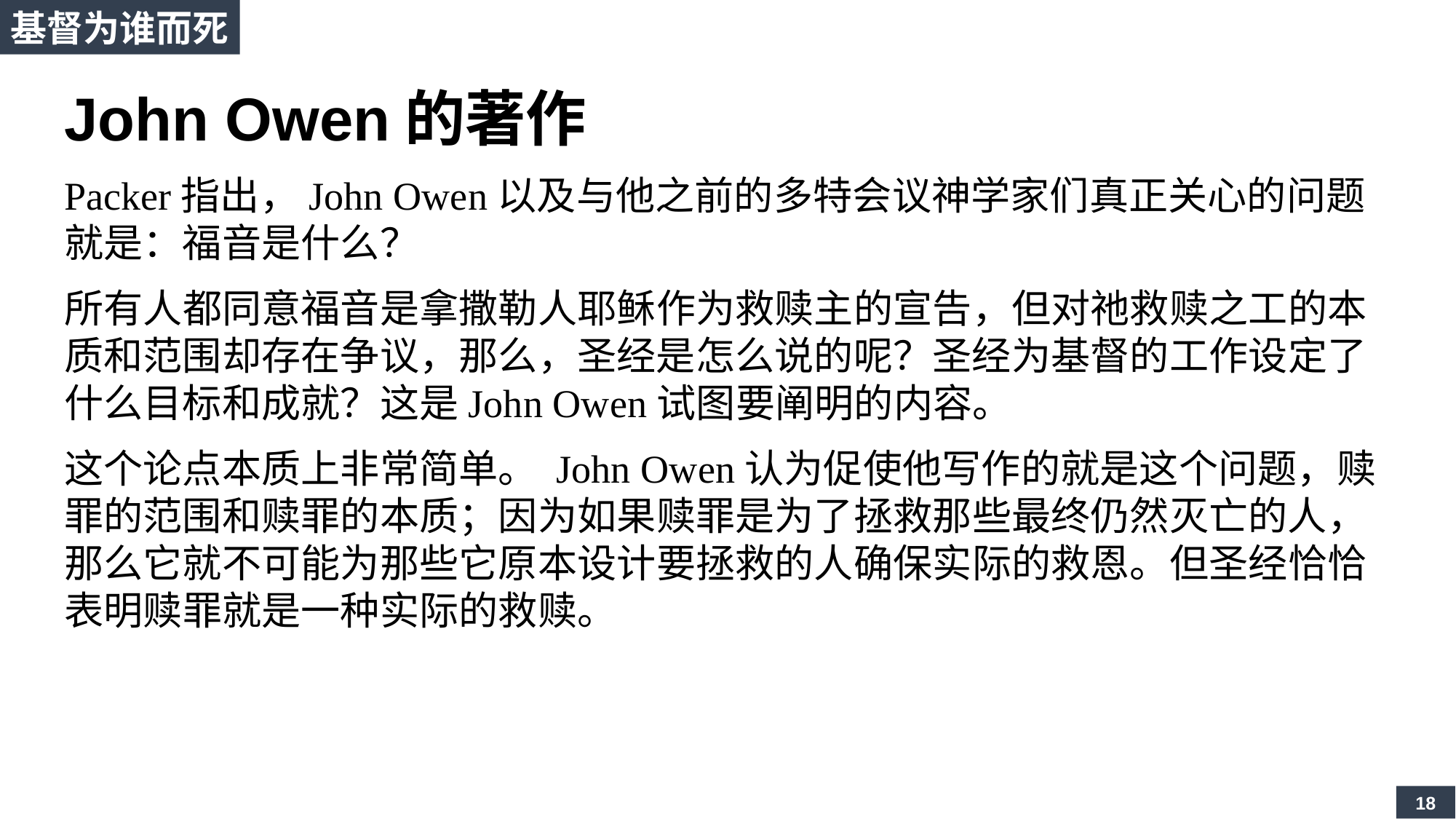

基督为谁而死
John Owen的著作
Packer指出，John Owen以及与他之前的多特会议神学家们真正关心的问题就是：福音是什么？
所有人都同意福音是拿撒勒人耶稣作为救赎主的宣告，但对祂救赎之工的本质和范围却存在争议，那么，圣经是怎么说的呢？圣经为基督的工作设定了什么目标和成就？这是John Owen试图要阐明的内容。
这个论点本质上非常简单。 John Owen认为促使他写作的就是这个问题，赎罪的范围和赎罪的本质；因为如果赎罪是为了拯救那些最终仍然灭亡的人，那么它就不可能为那些它原本设计要拯救的人确保实际的救恩。但圣经恰恰表明赎罪就是一种实际的救赎。
18